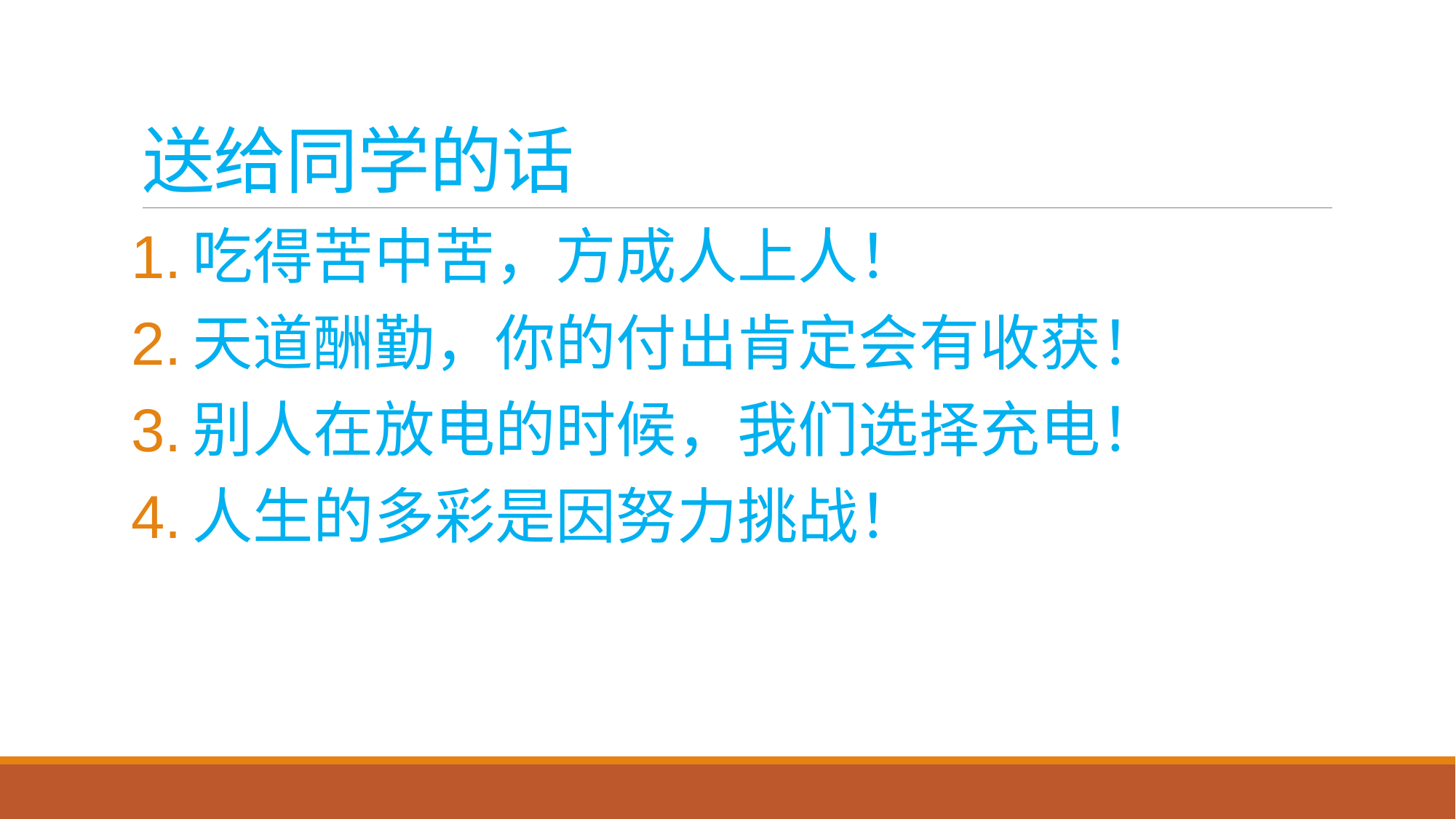

# 送给同学的话
吃得苦中苦，方成人上人！
天道酬勤，你的付出肯定会有收获！
别人在放电的时候，我们选择充电！
人生的多彩是因努力挑战！